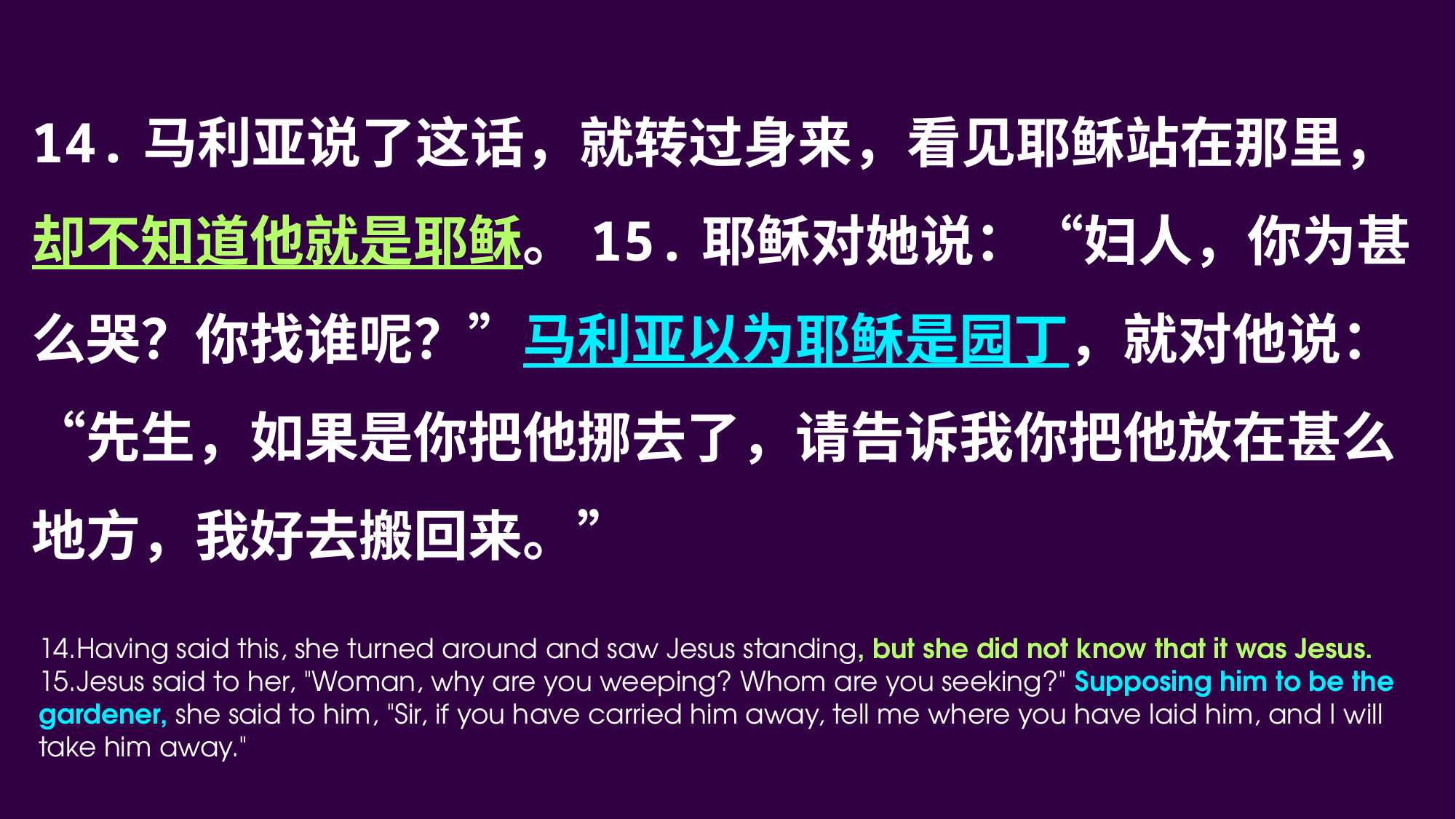

14.马利亚说了这话，就转过身来，看见耶稣站在那里，却不知道他就是耶稣。15.耶稣对她说：“妇人，你为甚么哭？你找谁呢？”马利亚以为耶稣是园丁，就对他说：“先生，如果是你把他挪去了，请告诉我你把他放在甚么地方，我好去搬回来。”

14.Having said this, she turned around and saw Jesus standing, but she did not know that it was Jesus. 15.Jesus said to her, "Woman, why are you weeping? Whom are you seeking?" Supposing him to be the gardener, she said to him, "Sir, if you have carried him away, tell me where you have laid him, and I will take him away."